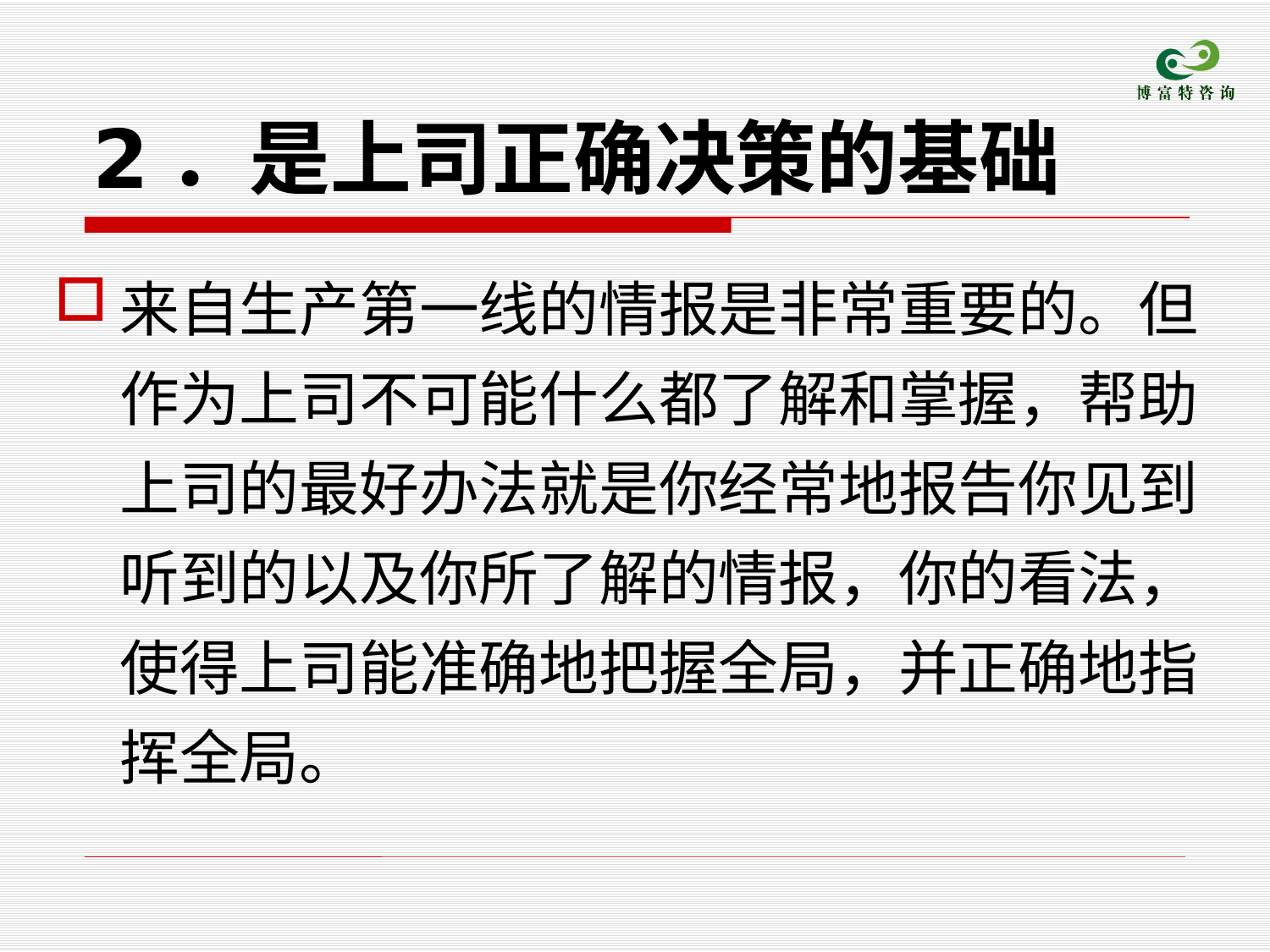

# 2．是上司正确决策的基础

来自生产第一线的情报是非常重要的。但作为上司不可能什么都了解和掌握，帮助上司的最好办法就是你经常地报告你见到听到的以及你所了解的情报，你的看法，使得上司能准确地把握全局，并正确地指挥全局。
382